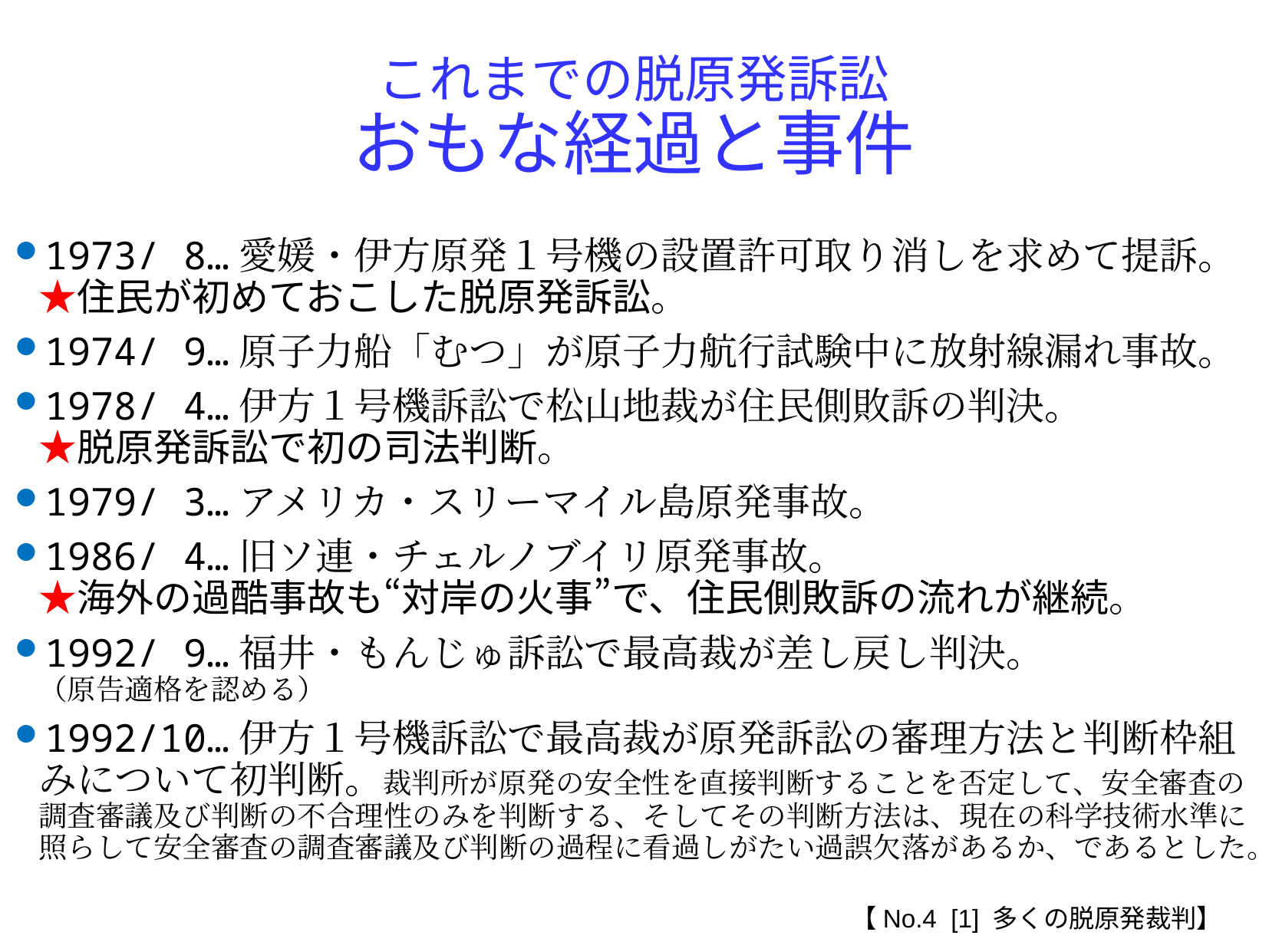

これまでの脱原発訴訟
おもな経過と事件
1973/ 8…愛媛・伊方原発１号機の設置許可取り消しを求めて提訴。
★住民が初めておこした脱原発訴訟。
1974/ 9…原子力船「むつ」が原子力航行試験中に放射線漏れ事故。
1978/ 4…伊方１号機訴訟で松山地裁が住民側敗訴の判決。
★脱原発訴訟で初の司法判断。
1979/ 3…アメリカ・スリーマイル島原発事故。
1986/ 4…旧ソ連・チェルノブイリ原発事故。
★海外の過酷事故も“対岸の火事”で、住民側敗訴の流れが継続。
1992/ 9…福井・もんじゅ訴訟で最高裁が差し戻し判決。
（原告適格を認める）
1992/10…伊方１号機訴訟で最高裁が原発訴訟の審理方法と判断枠組みについて初判断。裁判所が原発の安全性を直接判断することを否定して、安全審査の調査審議及び判断の不合理性のみを判断する、そしてその判断方法は、現在の科学技術水準に照らして安全審査の調査審議及び判断の過程に看過しがたい過誤欠落があるか、であるとした。
【No.4  [1] 多くの脱原発裁判】